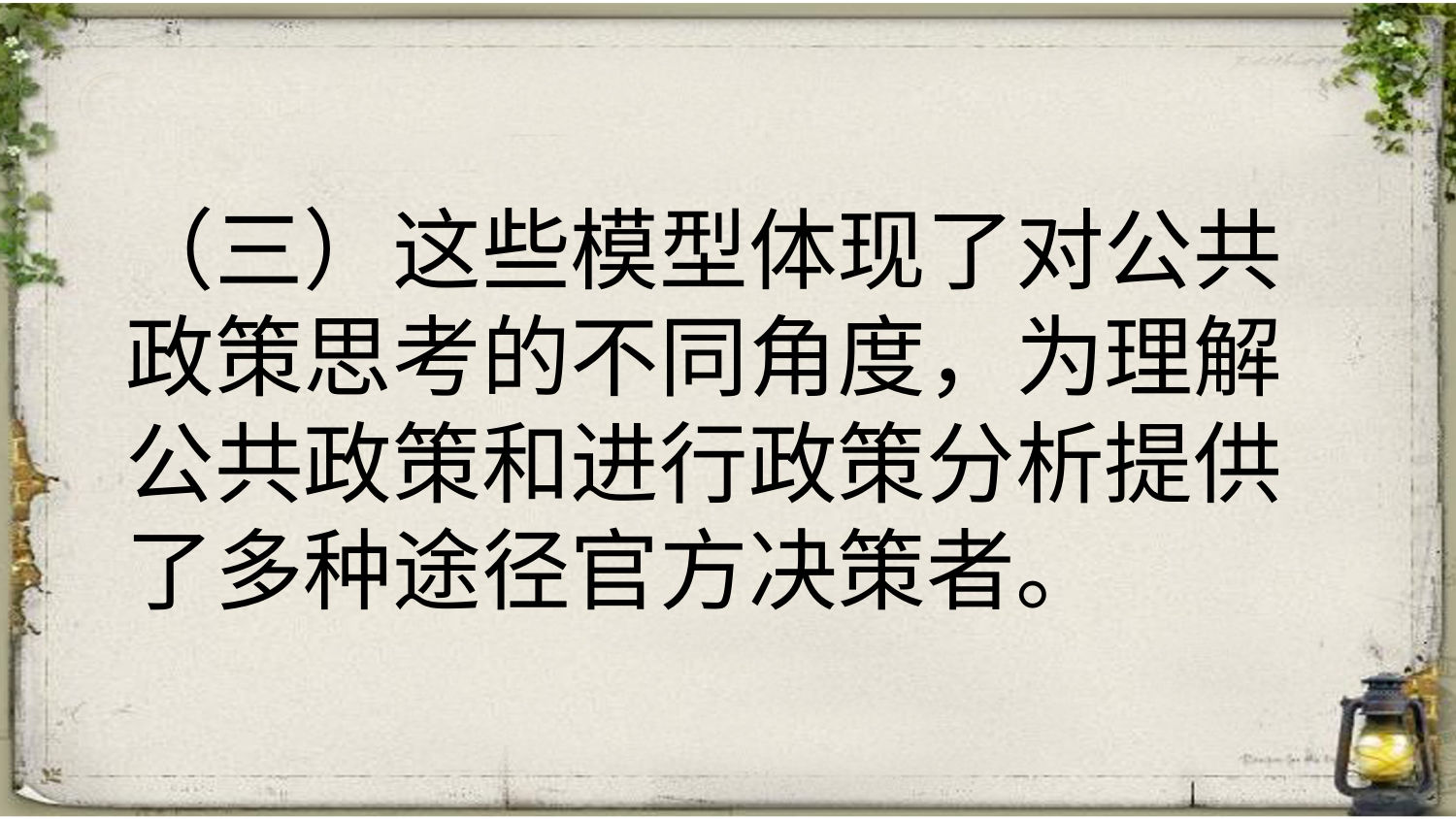

（三）这些模型体现了对公共政策思考的不同角度，为理解公共政策和进行政策分析提供了多种途径官方决策者。